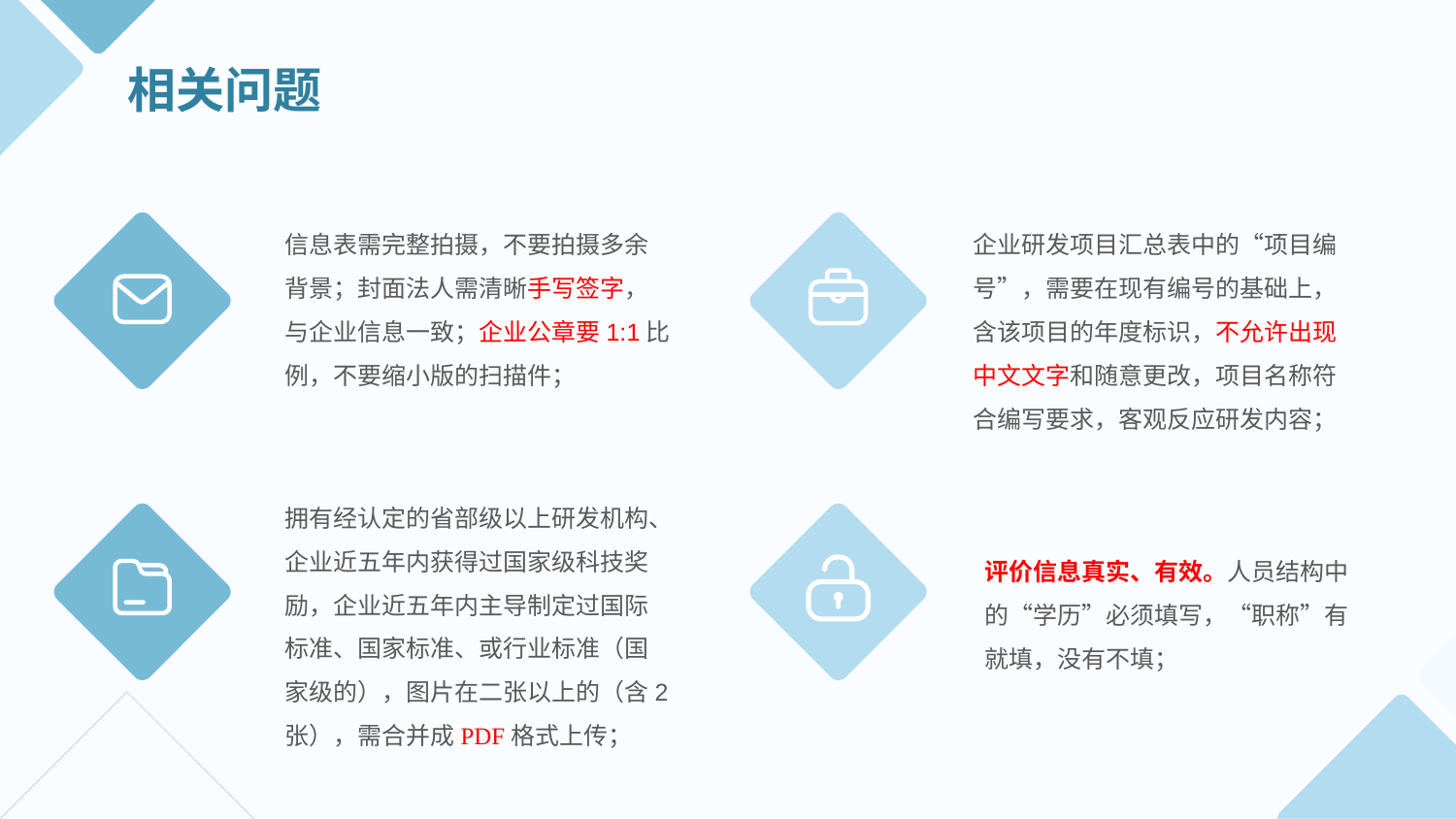

相关问题
信息表需完整拍摄，不要拍摄多余背景；封面法人需清晰手写签字，与企业信息一致；企业公章要1:1比例，不要缩小版的扫描件；
企业研发项目汇总表中的“项目编号”，需要在现有编号的基础上，含该项目的年度标识，不允许出现中文文字和随意更改，项目名称符合编写要求，客观反应研发内容；

拥有经认定的省部级以上研发机构、企业近五年内获得过国家级科技奖励，企业近五年内主导制定过国际标准、国家标准、或行业标准（国家级的），图片在二张以上的（含2张），需合并成PDF格式上传；

评价信息真实、有效。人员结构中的“学历”必须填写，“职称”有就填，没有不填；